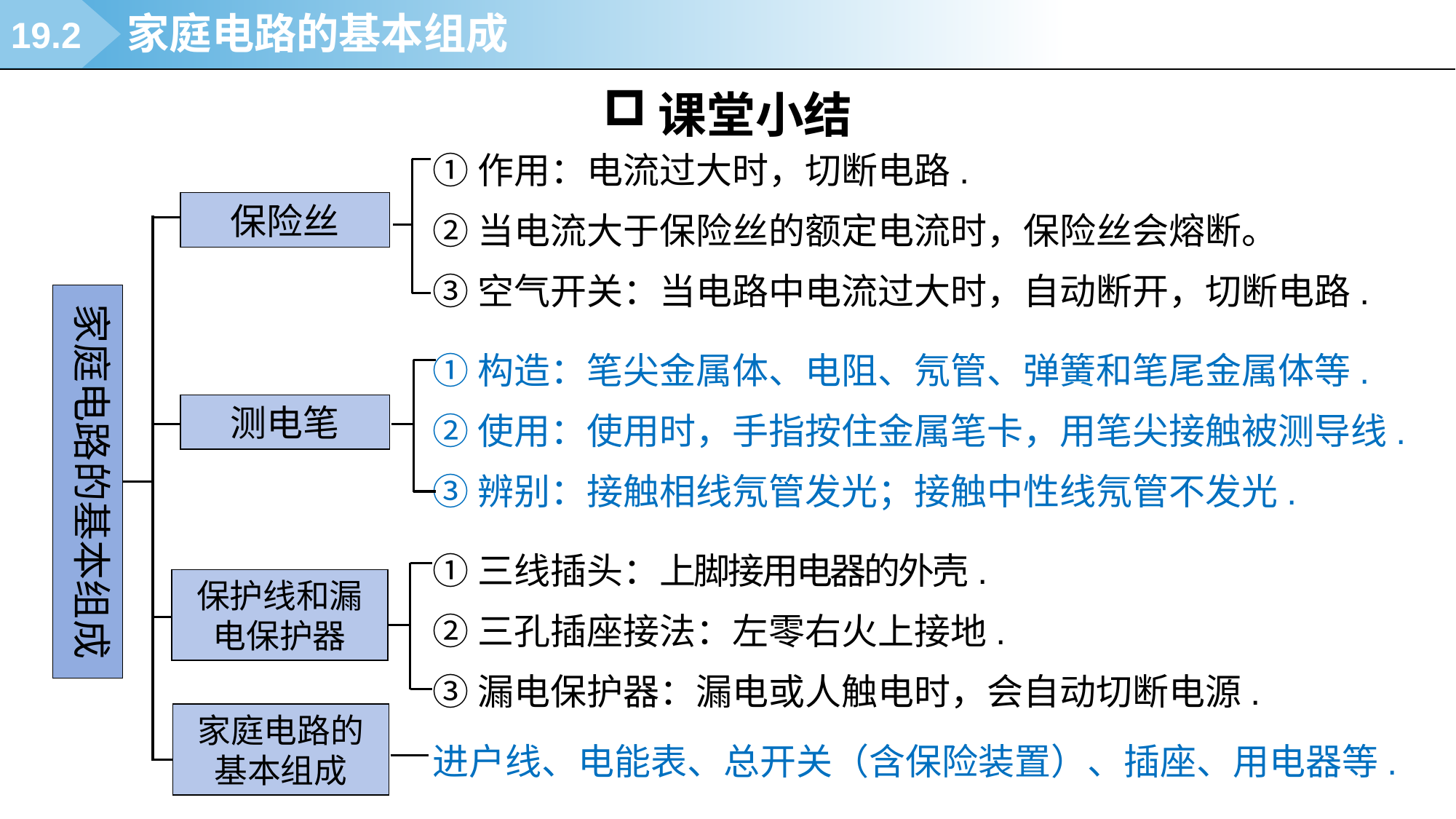

19.2
家庭电路的基本组成
课堂小结
①作用：电流过大时，切断电路.
②当电流大于保险丝的额定电流时，保险丝会熔断。
③空气开关：当电路中电流过大时，自动断开，切断电路.
①构造：笔尖金属体、电阻、氖管、弹簧和笔尾金属体等.
②使用：使用时，手指按住金属笔卡，用笔尖接触被测导线.
③辨别：接触相线氖管发光；接触中性线氖管不发光.
①三线插头：上脚接用电器的外壳.
②三孔插座接法：左零右火上接地.
③漏电保护器：漏电或人触电时，会自动切断电源.
进户线、电能表、总开关（含保险装置）、插座、用电器等.
保险丝
家庭电路的基本组成

测电笔
保护线和漏电保护器
家庭电路的基本组成